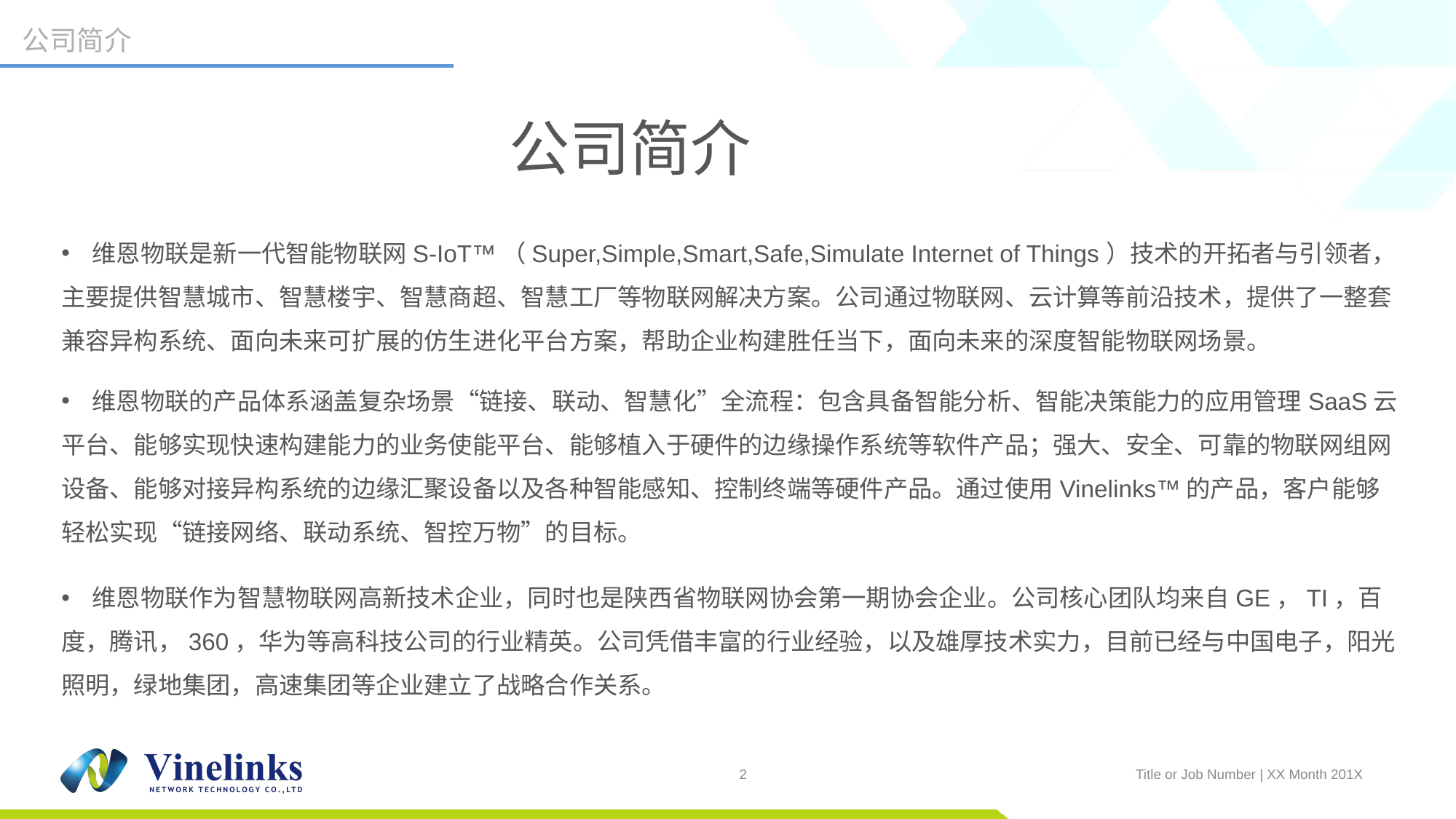

公司简介
# 公司简介
   维恩物联是新一代智能物联网S-IoT™（Super,Simple,Smart,Safe,Simulate Internet of Things）技术的开拓者与引领者，主要提供智慧城市、智慧楼宇、智慧商超、智慧工厂等物联网解决方案。公司通过物联网、云计算等前沿技术，提供了一整套兼容异构系统、面向未来可扩展的仿生进化平台方案，帮助企业构建胜任当下，面向未来的深度智能物联网场景。
   维恩物联的产品体系涵盖复杂场景“链接、联动、智慧化”全流程：包含具备智能分析、智能决策能力的应用管理SaaS云平台、能够实现快速构建能力的业务使能平台、能够植入于硬件的边缘操作系统等软件产品；强大、安全、可靠的物联网组网设备、能够对接异构系统的边缘汇聚设备以及各种智能感知、控制终端等硬件产品。通过使用Vinelinks™的产品，客户能够轻松实现“链接网络、联动系统、智控万物”的目标。
   维恩物联作为智慧物联网高新技术企业，同时也是陕西省物联网协会第一期协会企业。公司核心团队均来自GE，TI，百度，腾讯，360，华为等高科技公司的行业精英。公司凭借丰富的行业经验，以及雄厚技术实力，目前已经与中国电子，阳光照明，绿地集团，高速集团等企业建立了战略合作关系。
2
Title or Job Number | XX Month 201X